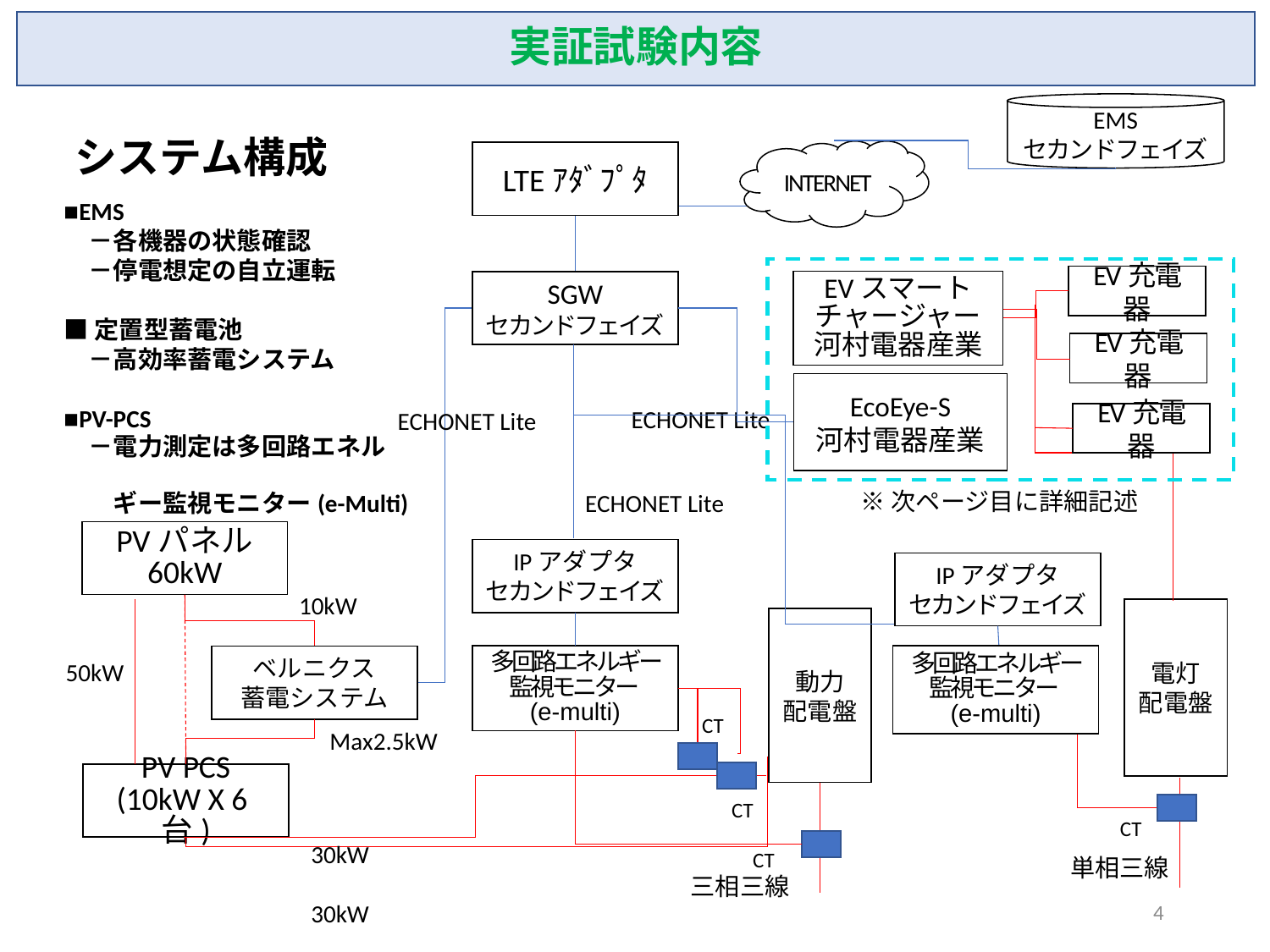

実証試験内容
EMS
セカンドフェイズ
システム構成
INTERNET
LTEｱﾀﾞﾌﾟﾀ
■EMS
　－各機器の状態確認
　－停電想定の自立運転

■定置型蓄電池
　－高効率蓄電システム

■PV-PCS
　－電力測定は多回路エネル
　　ギー監視モニター(e-Multi)

EV充電器
EVスマートチャージャー
河村電器産業
SGW
セカンドフェイズ
EV充電器
EcoEye-S
河村電器産業
ECHONET Lite
ECHONET Lite
EV充電器
※次ページ目に詳細記述
ECHONET Lite
PVパネル
60kW
IPアダプタ
セカンドフェイズ
IPアダプタ
セカンドフェイズ
10kW
電灯
配電盤
動力
配電盤
多回路エネルギー監視モニター
(e-multi)
多回路エネルギー監視モニター
(e-multi)
ベルニクス
蓄電システム
50kW
CT
Max2.5kW

PV PCS
(10kW X 6台)
CT

CT

30kW
CT
単相三線
三相三線
4
30kW